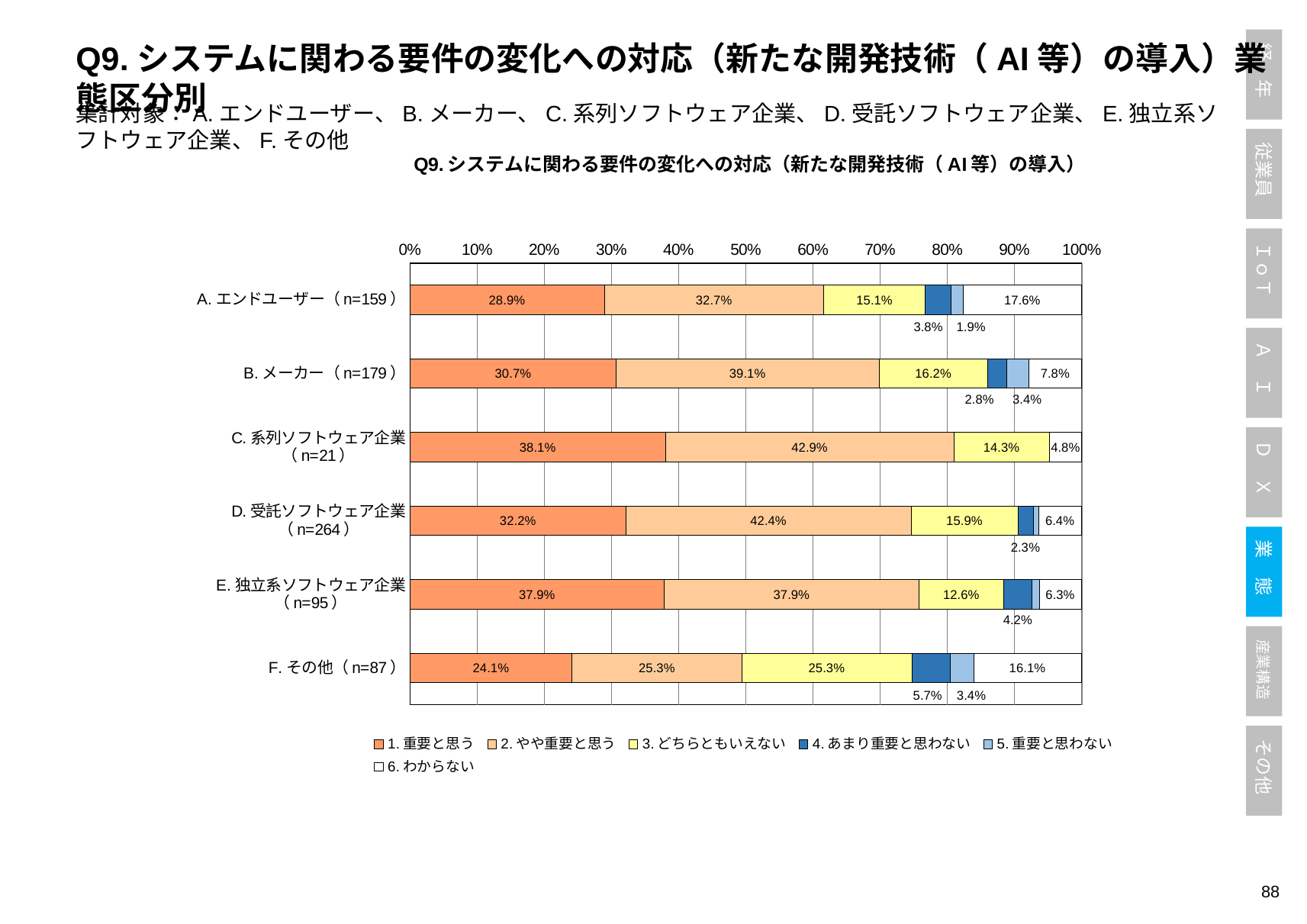

Q9.システムに関わる要件の変化への対応（新たな開発技術（AI等）の導入）業態区分別
集計対象：A.エンドユーザー、B.メーカー、C.系列ソフトウェア企業、D.受託ソフトウェア企業、E.独立系ソフトウェア企業、F.その他

### Chart: Q9.システムに関わる要件の変化への対応（新たな開発技術（AI等）の導入）

| Category | 1.重要と思う | 2.やや重要と思う | 3.どちらともいえない | 4.あまり重要と思わない | 5.重要と思わない | 6.わからない |
|---|---|---|---|---|---|---|
| A.エンドユーザー（n=159） | 0.2893081761006289 | 0.3270440251572327 | 0.1509433962264151 | 0.03773584905660377 | 0.018867924528301886 | 0.1761006289308176 |
| B.メーカー（n=179） | 0.30726256983240224 | 0.39106145251396646 | 0.16201117318435754 | 0.027932960893854747 | 0.0335195530726257 | 0.0782122905027933 |
| C.系列ソフトウェア企業（n=21） | 0.38095238095238093 | 0.42857142857142855 | 0.14285714285714285 | 0.0 | 0.0 | 0.047619047619047616 |
| D.受託ソフトウェア企業（n=264） | 0.32196969696969696 | 0.42424242424242425 | 0.1590909090909091 | 0.022727272727272728 | 0.007575757575757576 | 0.06439393939393939 |
| E.独立系ソフトウェア企業（n=95） | 0.37894736842105264 | 0.37894736842105264 | 0.12631578947368421 | 0.042105263157894736 | 0.010526315789473684 | 0.06315789473684211 |
| F.その他（n=87） | 0.2413793103448276 | 0.25287356321839083 | 0.25287356321839083 | 0.05747126436781609 | 0.034482758620689655 | 0.16091954022988506 |
88